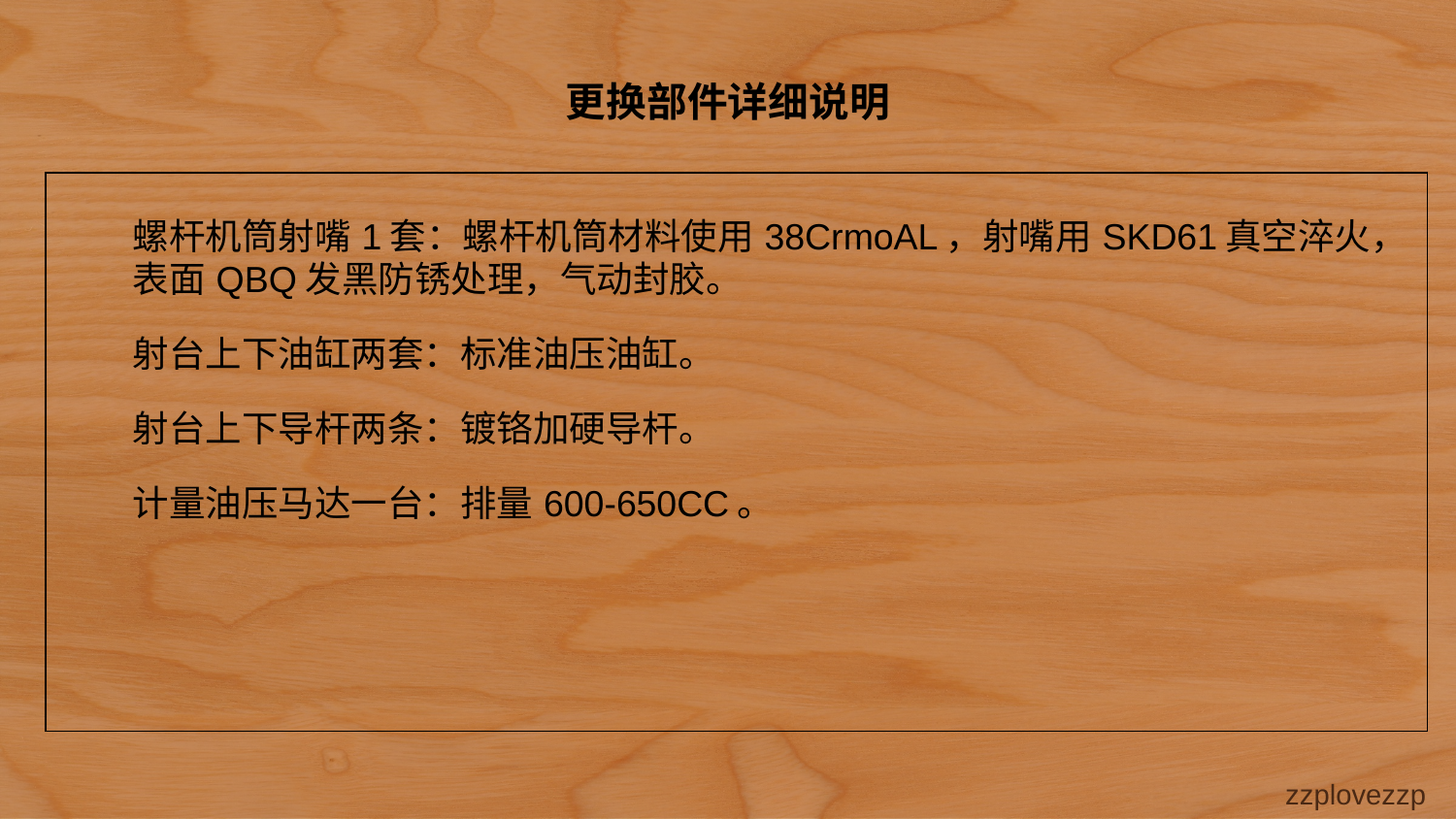

# 更换部件详细说明
| 螺杆机筒射嘴1套：螺杆机筒材料使用38CrmoAL，射嘴用SKD61真空淬火，表面QBQ发黑防锈处理，气动封胶。 射台上下油缸两套：标准油压油缸。 射台上下导杆两条：镀铬加硬导杆。 计量油压马达一台：排量600-650CC。 |
| --- |